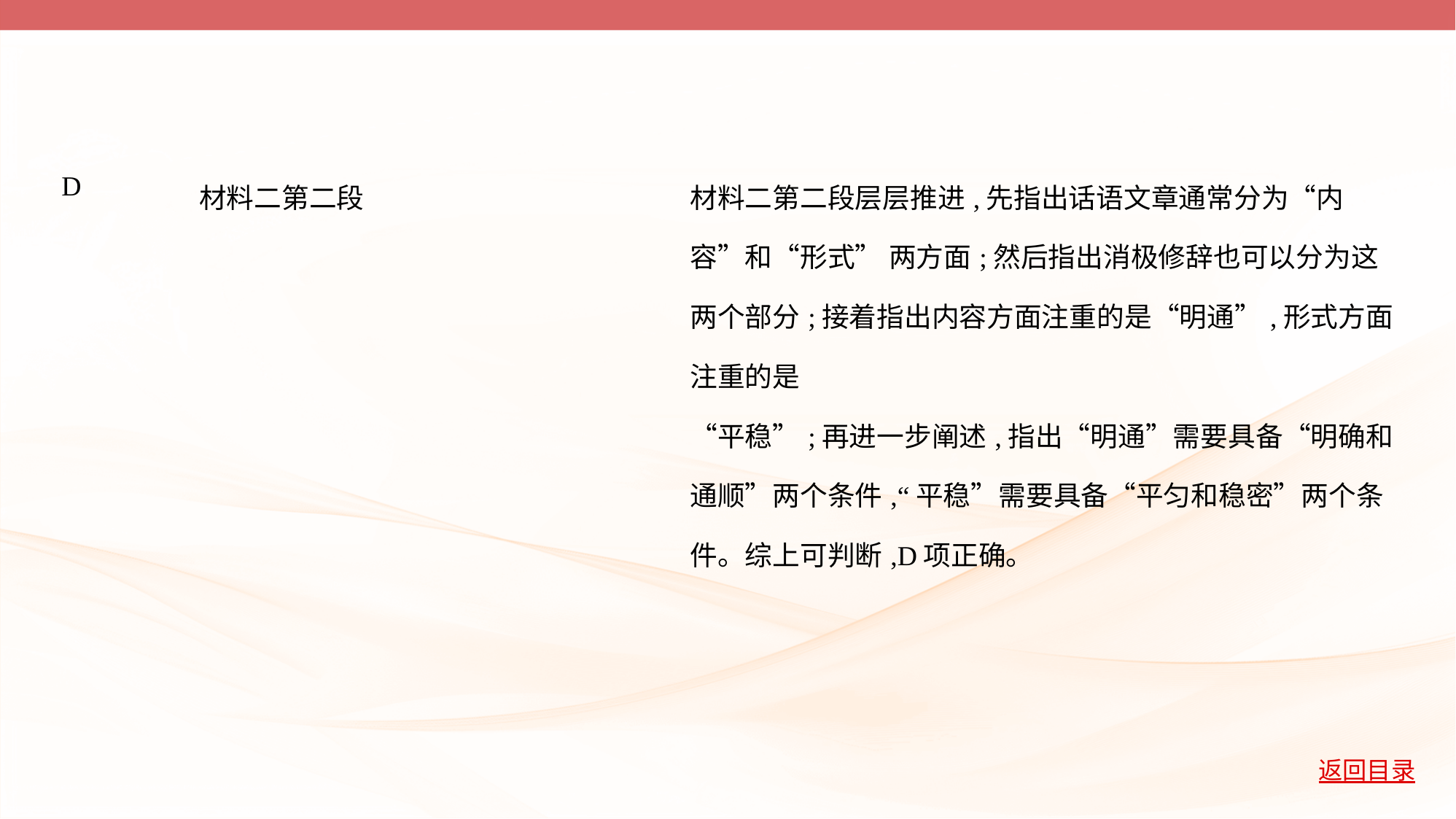

| D | 材料二第二段 | 材料二第二段层层推进,先指出话语文章通常分为“内容”和“形式” 两方面;然后指出消极修辞也可以分为这两个部分;接着指出内容方面注重的是“明通”,形式方面注重的是 “平稳”;再进一步阐述,指出“明通”需要具备“明确和通顺”两个条件,“平稳”需要具备“平匀和稳密”两个条件。综上可判断,D项正确。 |
| --- | --- | --- |